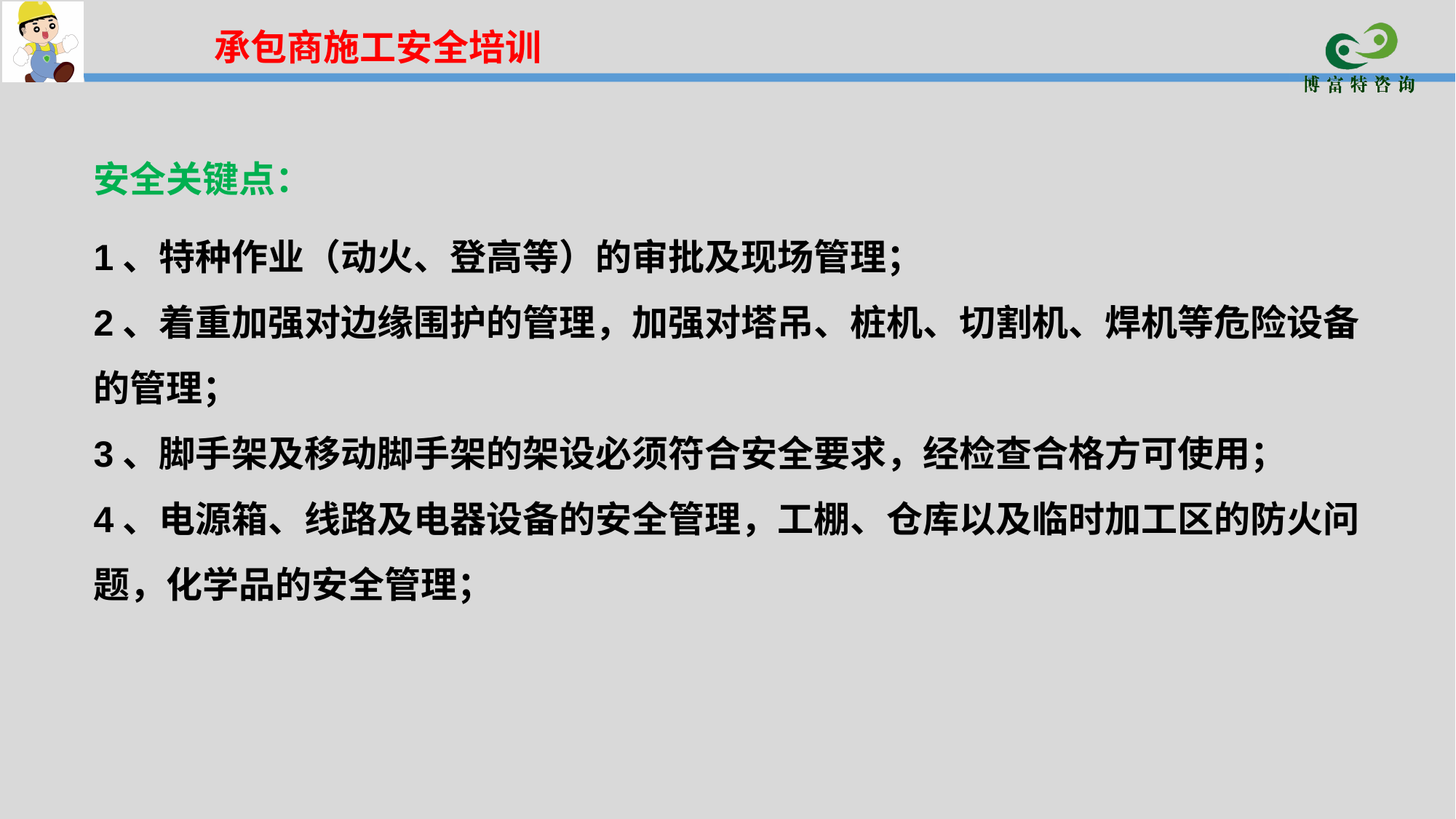

承包商施工安全培训
安全关键点：
1、特种作业（动火、登高等）的审批及现场管理；
2、着重加强对边缘围护的管理，加强对塔吊、桩机、切割机、焊机等危险设备的管理；
3、脚手架及移动脚手架的架设必须符合安全要求，经检查合格方可使用；
4、电源箱、线路及电器设备的安全管理，工棚、仓库以及临时加工区的防火问题，化学品的安全管理；